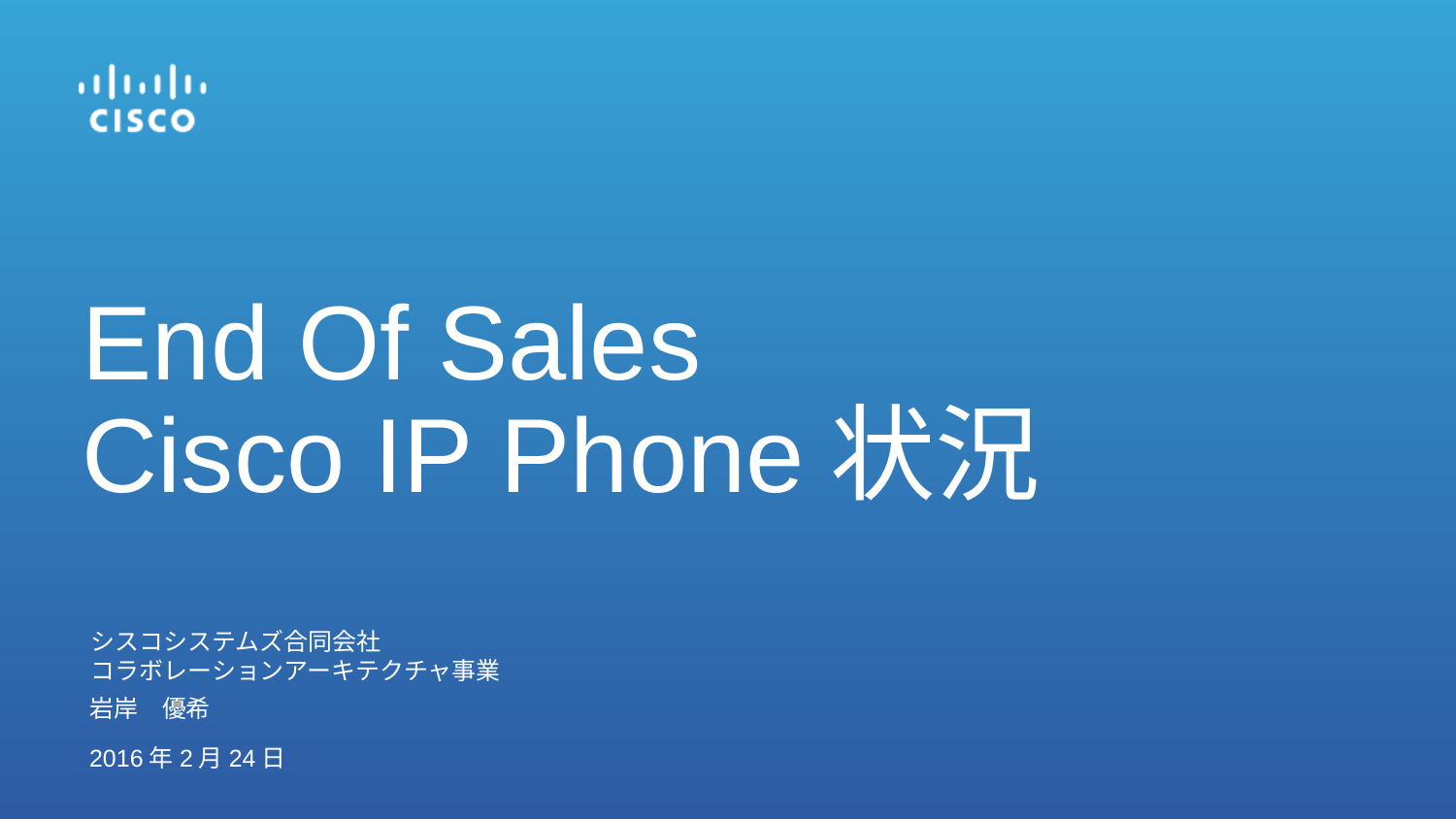

# End Of Sales Cisco IP Phone状況

シスコシステムズ合同会社
コラボレーションアーキテクチャ事業
岩岸　優希
2016年2月24日